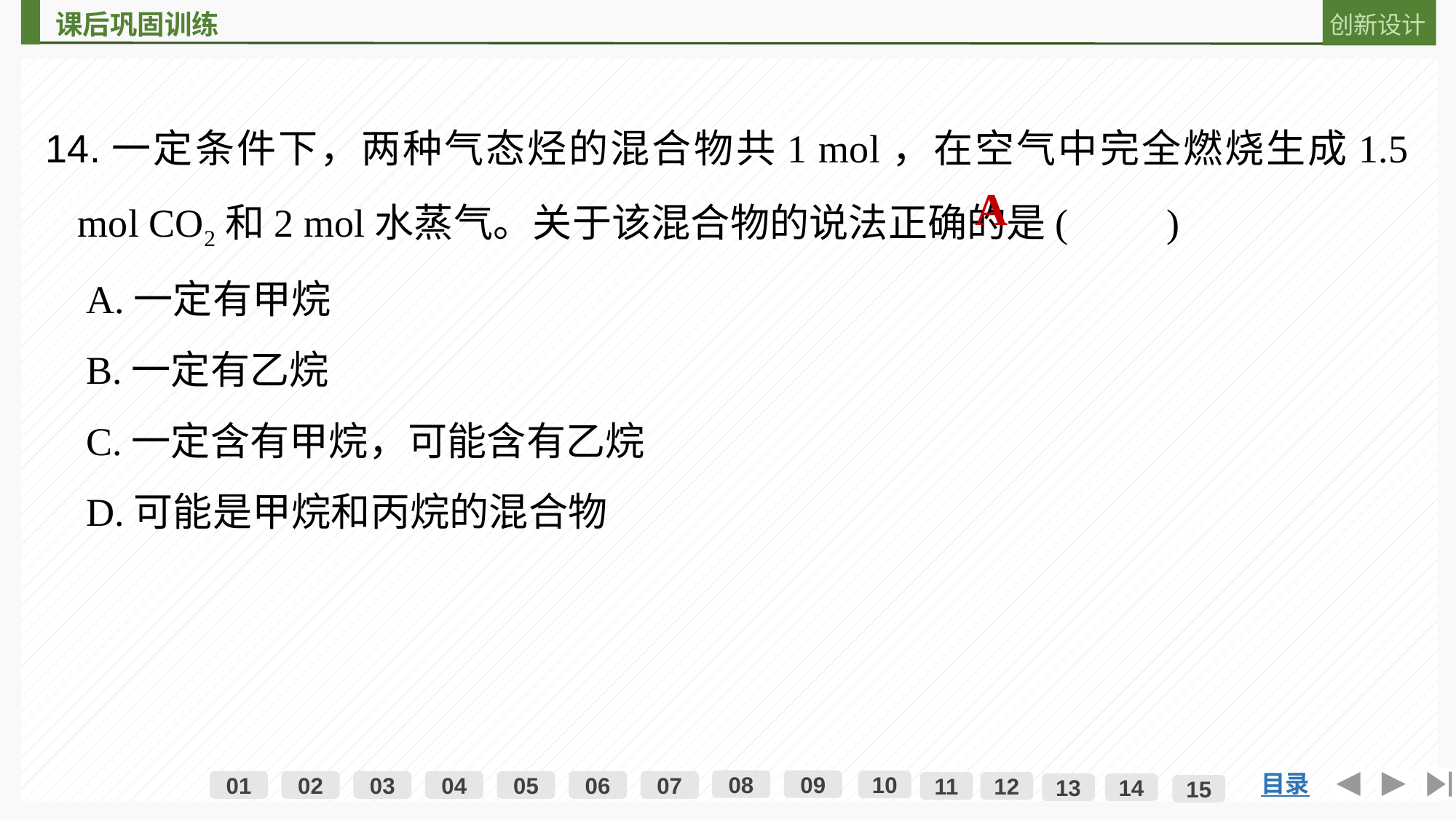

14.一定条件下，两种气态烃的混合物共1 mol，在空气中完全燃烧生成1.5 mol CO2和2 mol水蒸气。关于该混合物的说法正确的是(　　)
A
A.一定有甲烷
B.一定有乙烷
C.一定含有甲烷，可能含有乙烷
D.可能是甲烷和丙烷的混合物